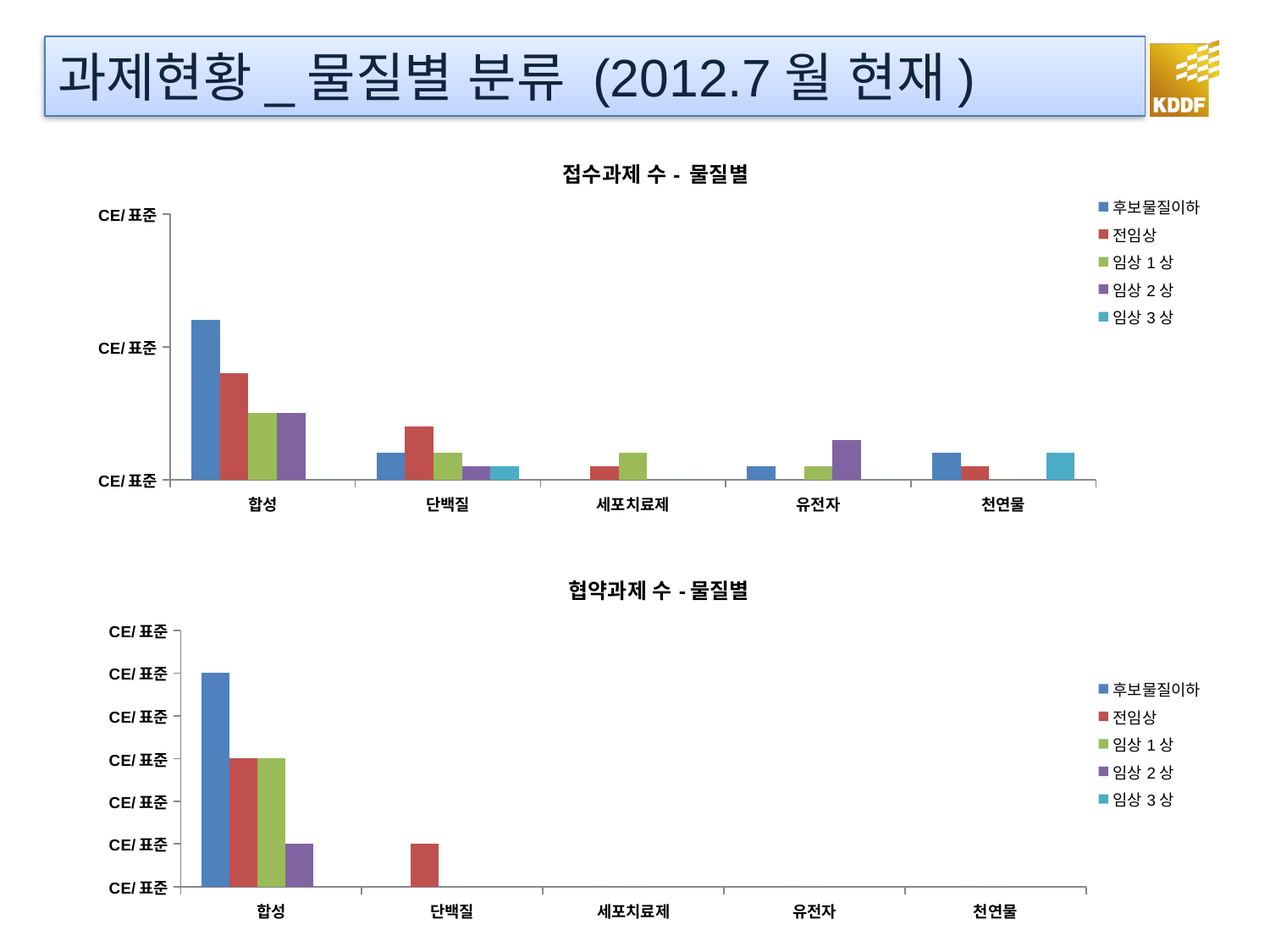

# 과제현황_물질별 분류 (2012.7월 현재)

### Chart: 접수과제 수- 물질별

| Category | 후보물질이하 | 전임상 | 임상1상 | 임상2상 | 임상3상 |
|---|---|---|---|---|---|
| 합성 | 12.0 | 8.0 | 5.0 | 5.0 | 0.0 |
| 단백질 | 2.0 | 4.0 | 2.0 | 1.0 | 1.0 |
| 세포치료제 | 0.0 | 1.0 | 2.0 | 0.0 | 0.0 |
| 유전자 | 1.0 | 0.0 | 1.0 | 3.0 | 0.0 |
| 천연물 | 2.0 | 1.0 | 0.0 | 0.0 | 2.0 |

### Chart: 협약과제 수-물질별

| Category | 후보물질이하 | 전임상 | 임상1상 | 임상2상 | 임상3상 |
|---|---|---|---|---|---|
| 합성 | 5.0 | 3.0 | 3.0 | 1.0 | 0.0 |
| 단백질 | 0.0 | 1.0 | 0.0 | 0.0 | 0.0 |
| 세포치료제 | 0.0 | 0.0 | 0.0 | 0.0 | 0.0 |
| 유전자 | 0.0 | 0.0 | 0.0 | 0.0 | 0.0 |
| 천연물 | 0.0 | 0.0 | 0.0 | 0.0 | 0.0 |